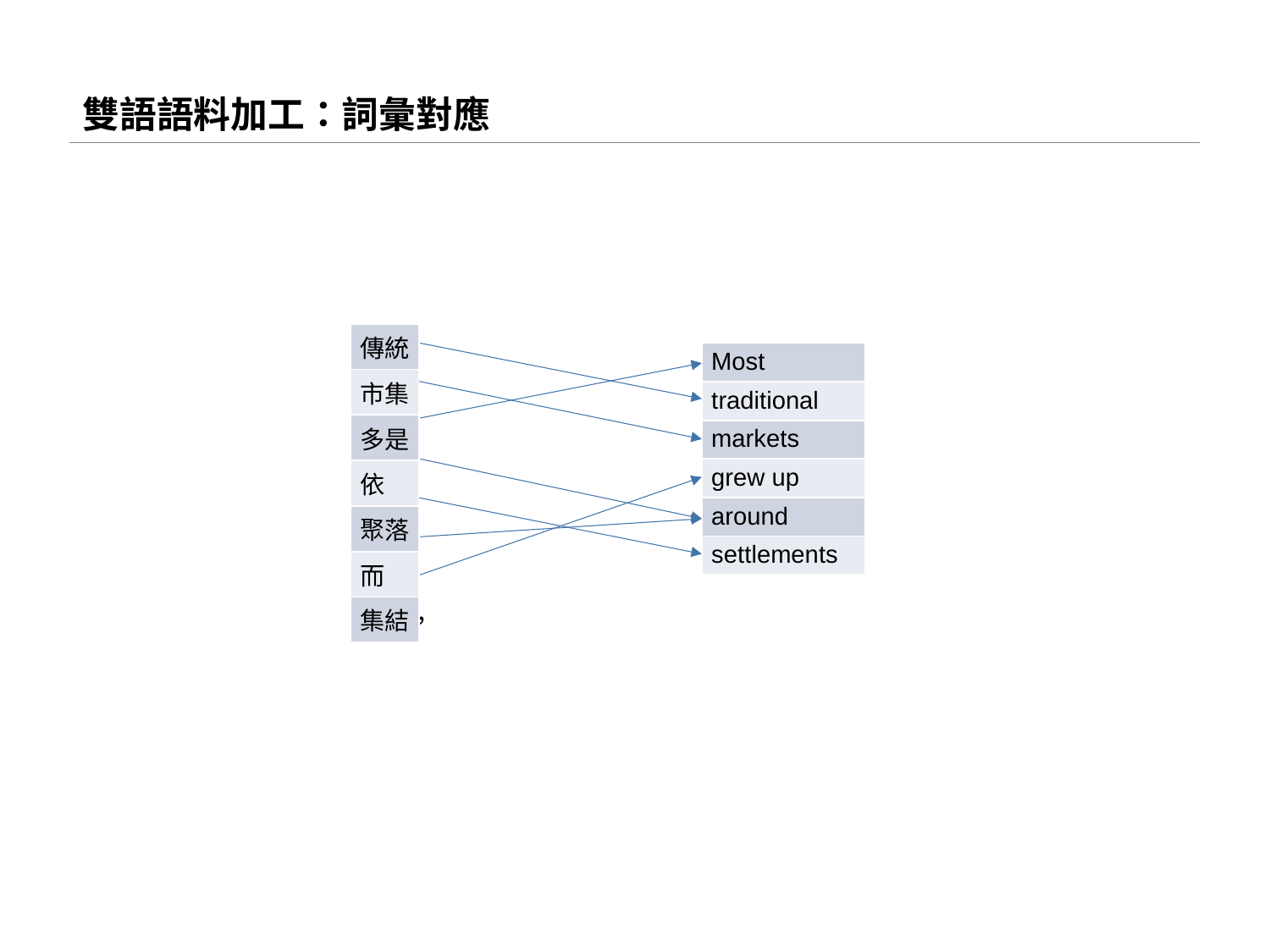

# 雙語語料加工：詞彙對應
| 傳統 |
| --- |
| 市集 |
| 多是 |
| 依 |
| 聚落 |
| 而 |
| 集結， |
| Most |
| --- |
| traditional |
| markets |
| grew up |
| around |
| settlements |